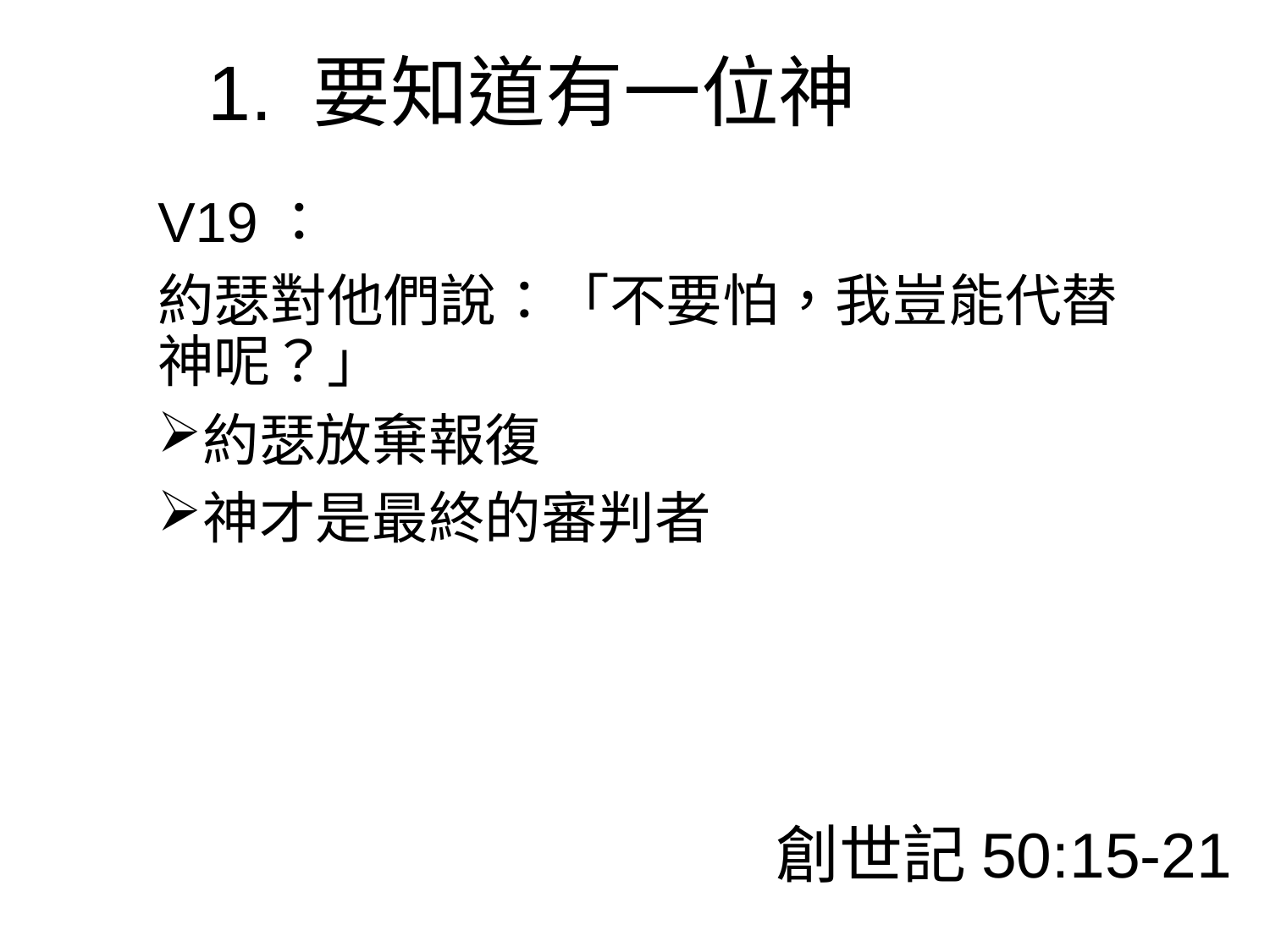

# 1. 要知道有一位神
V19：
約瑟對他們說：「不要怕，我豈能代替神呢？」
約瑟放棄報復
神才是最終的審判者

創世記50:15-21